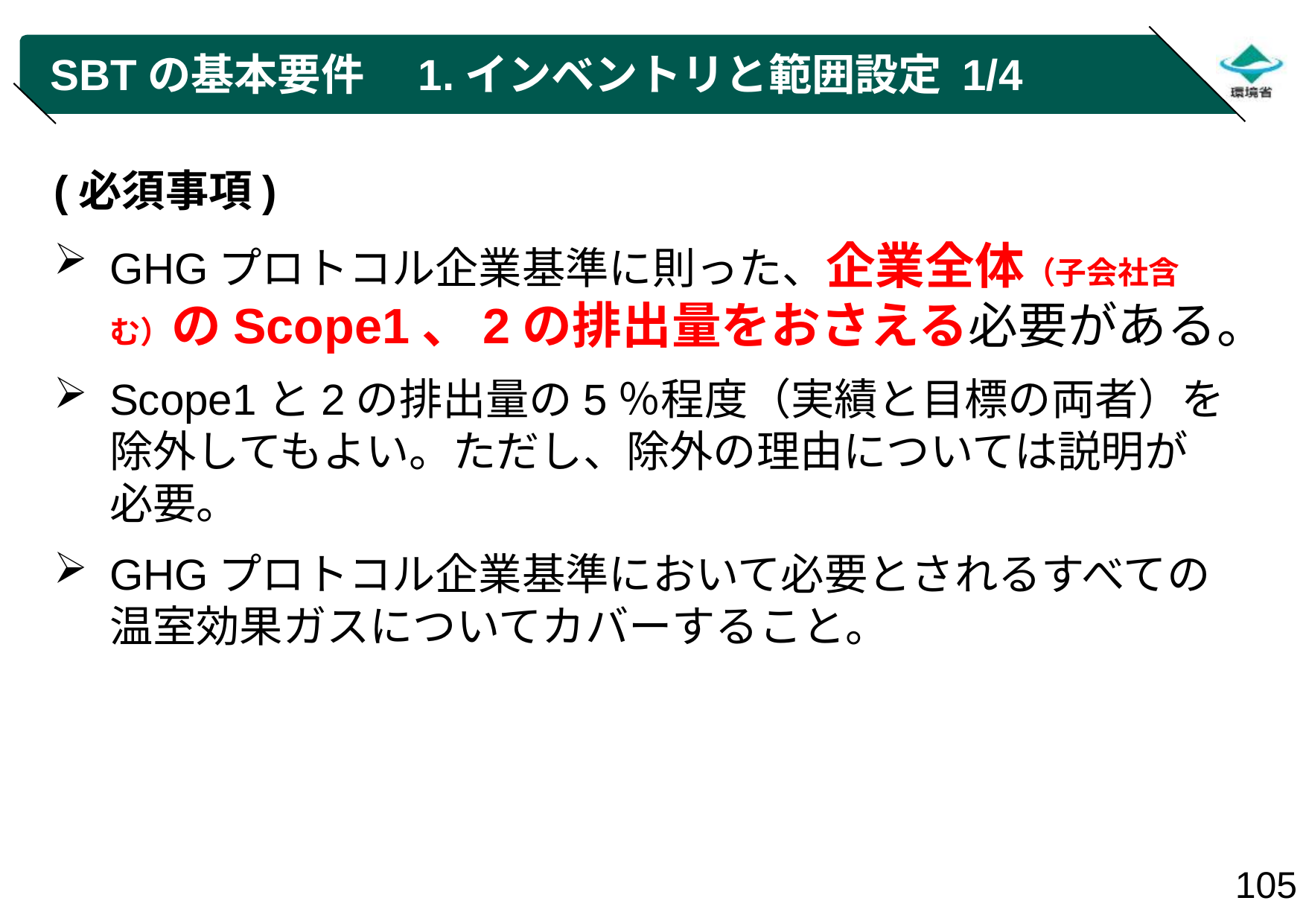

# SBTの基本要件　1.インベントリと範囲設定 1/4
(必須事項)
GHGプロトコル企業基準に則った、企業全体（子会社含む）のScope1、2の排出量をおさえる必要がある。
Scope1と2の排出量の5％程度（実績と目標の両者）を除外してもよい。ただし、除外の理由については説明が必要。
GHGプロトコル企業基準において必要とされるすべての温室効果ガスについてカバーすること。